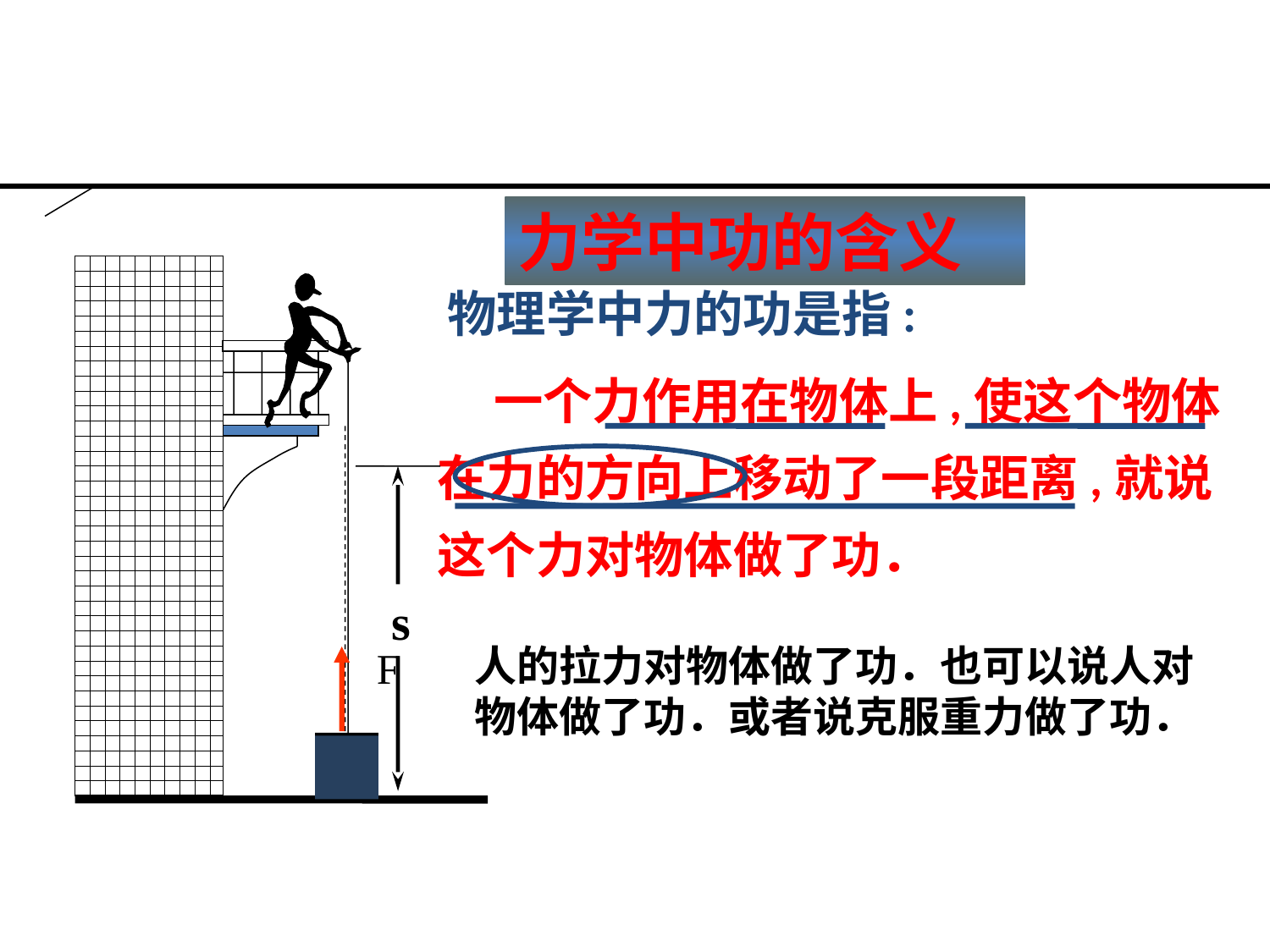

力学中功的含义

物理学中力的功是指:

    一个力作用在物体上,使这个物体
在力的方向上移动了一段距离,就说
这个力对物体做了功．

s

人的拉力对物体做了功．也可以说人对
物体做了功．或者说克服重力做了功．

F